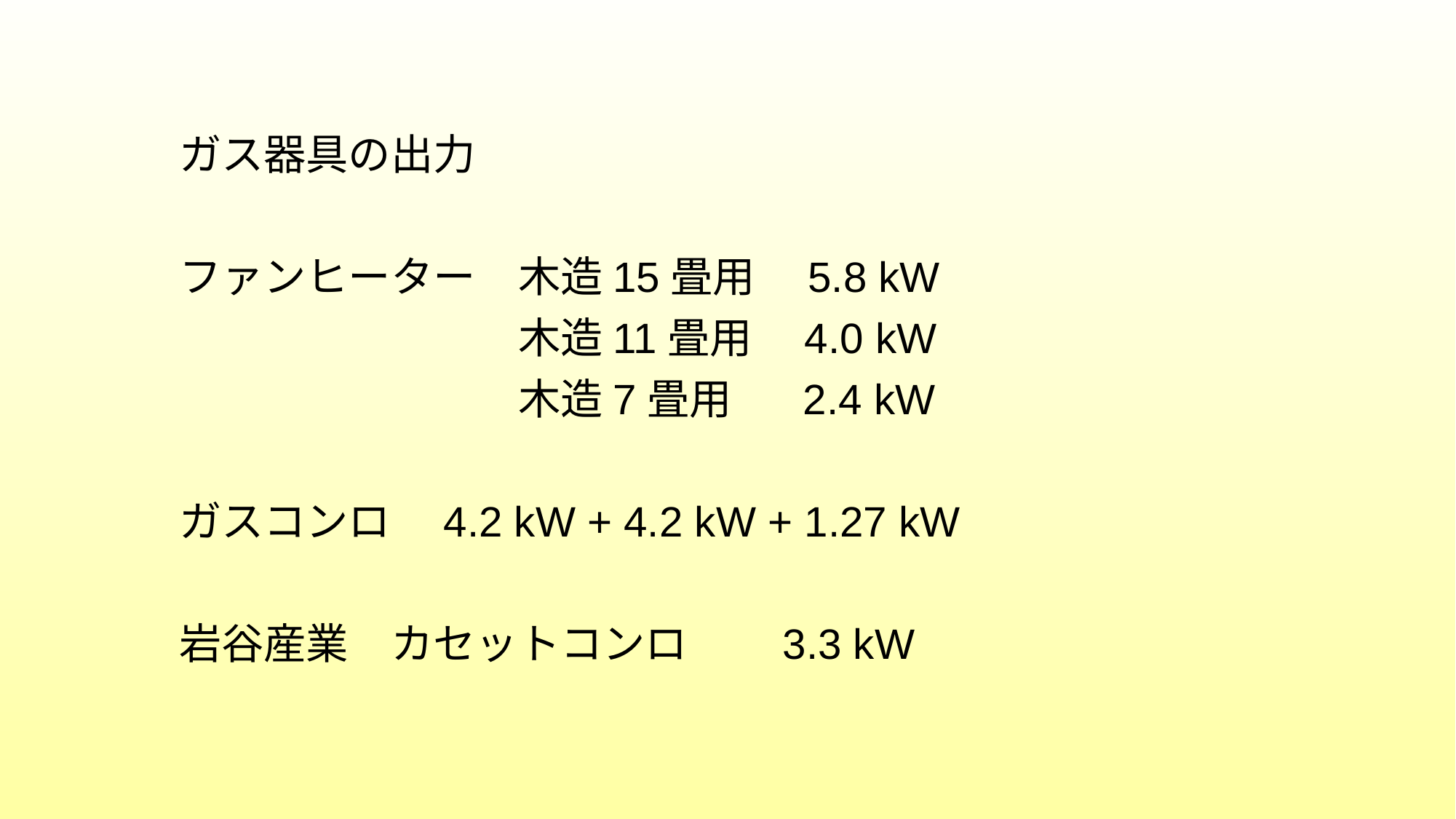

ガス器具の出力

ファンヒーター　木造15畳用　5.8 kW
　　　　　　　　木造11畳用　4.0 kW
　　　　　　　　木造7畳用　  2.4 kW

ガスコンロ　4.2 kW + 4.2 kW + 1.27 kW

岩谷産業　カセットコンロ　　3.3 kW